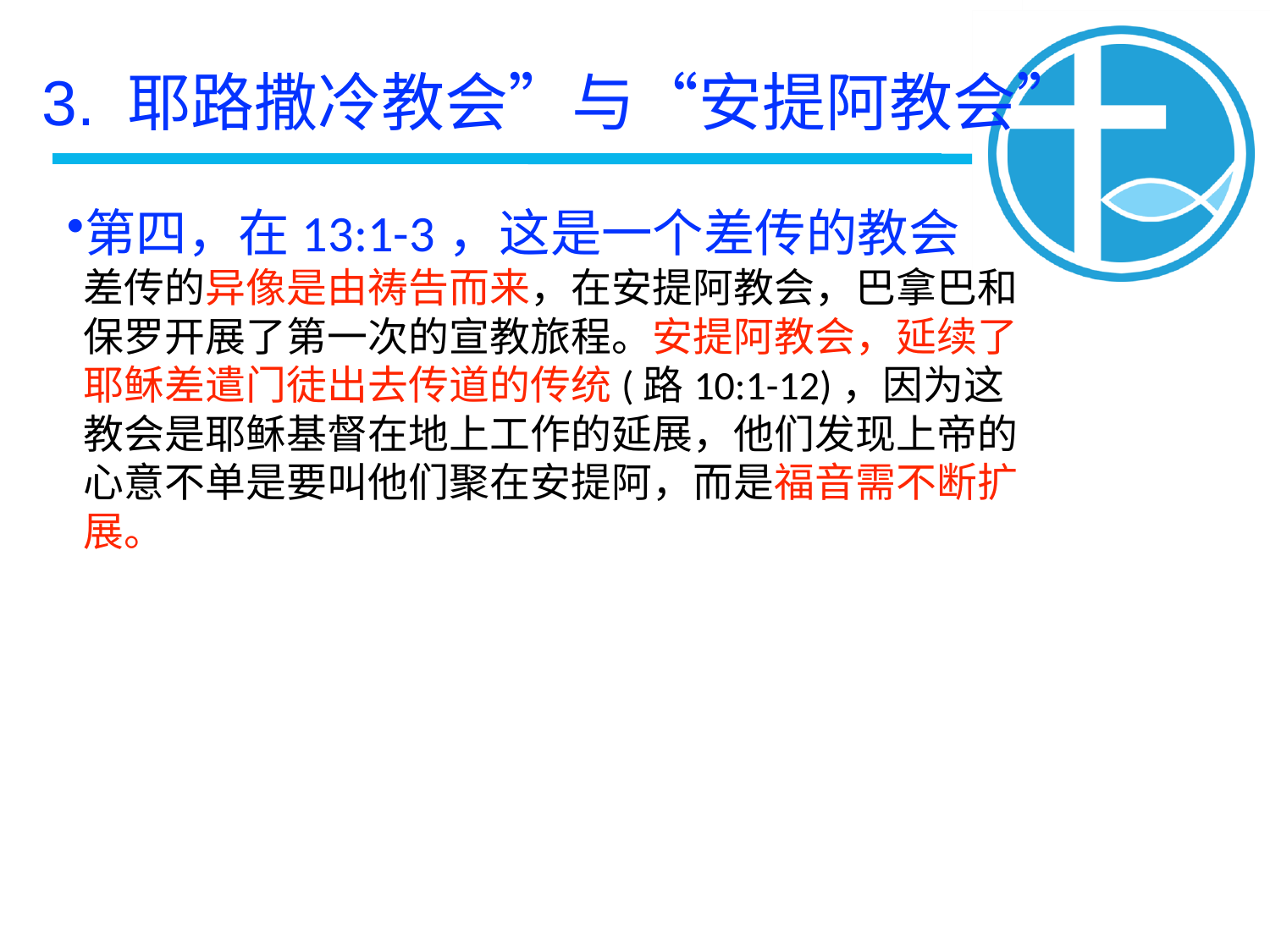

3. 耶路撒冷教会”与“安提阿教会”
第四，在13:1-3，这是一个差传的教会
差传的异像是由祷告而来，在安提阿教会，巴拿巴和保罗开展了第一次的宣教旅程。安提阿教会，延续了耶稣差遣门徒出去传道的传统(路10:1-12)，因为这教会是耶稣基督在地上工作的延展，他们发现上帝的心意不单是要叫他们聚在安提阿，而是福音需不断扩展。